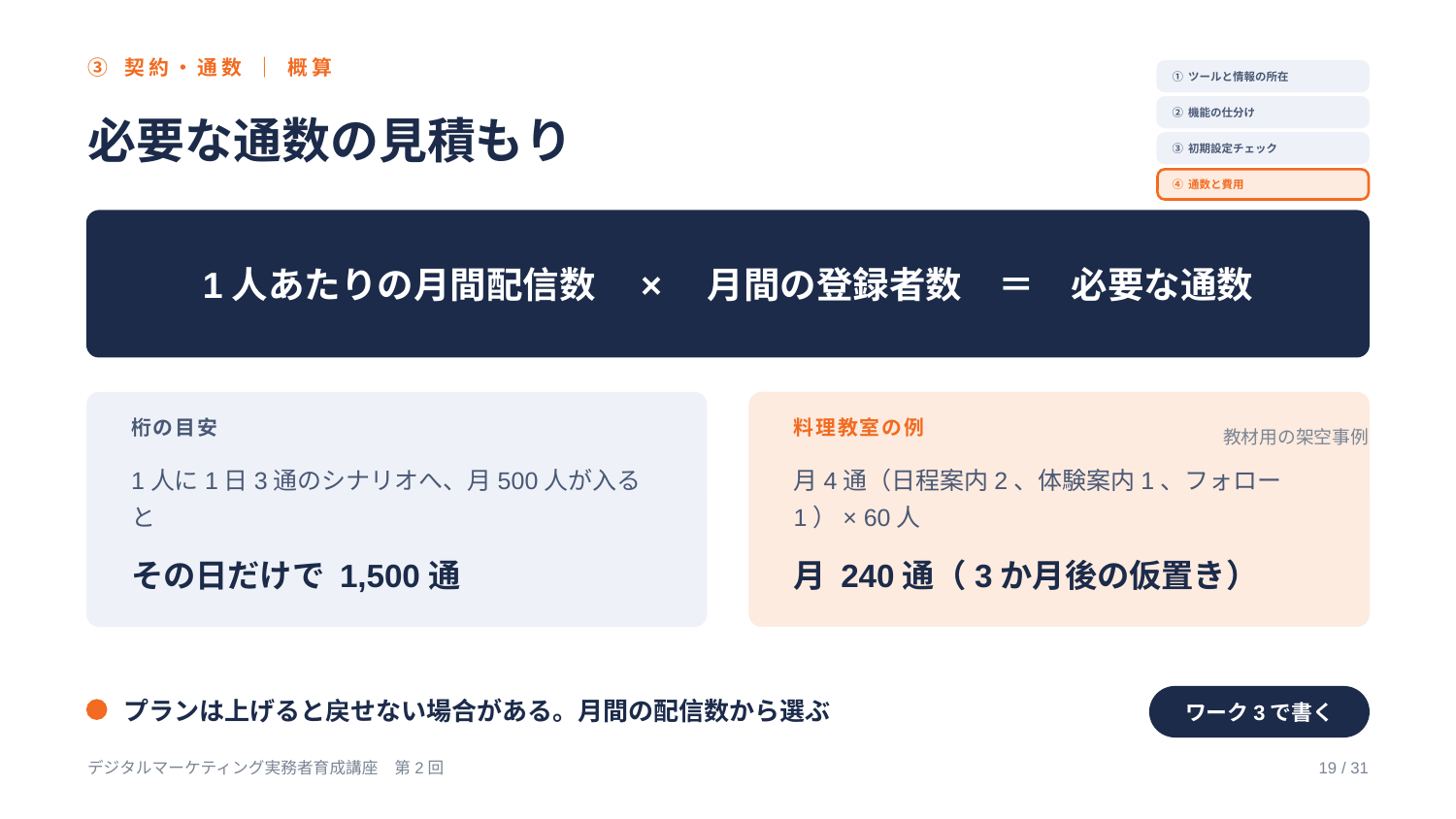

③ 契約・通数 ｜ 概算

① ツールと情報の所在
必要な通数の見積もり

② 機能の仕分け

③ 初期設定チェック

④ 通数と費用

1人あたりの月間配信数　×　月間の登録者数　＝　必要な通数

桁の目安
料理教室の例
教材用の架空事例
1人に1日3通のシナリオへ、月500人が入ると
月4通（日程案内2、体験案内1、フォロー1）× 60人
その日だけで 1,500通
月 240通（3か月後の仮置き）
プランは上げると戻せない場合がある。月間の配信数から選ぶ

ワーク3で書く

デジタルマーケティング実務者育成講座　第2回
19 / 31